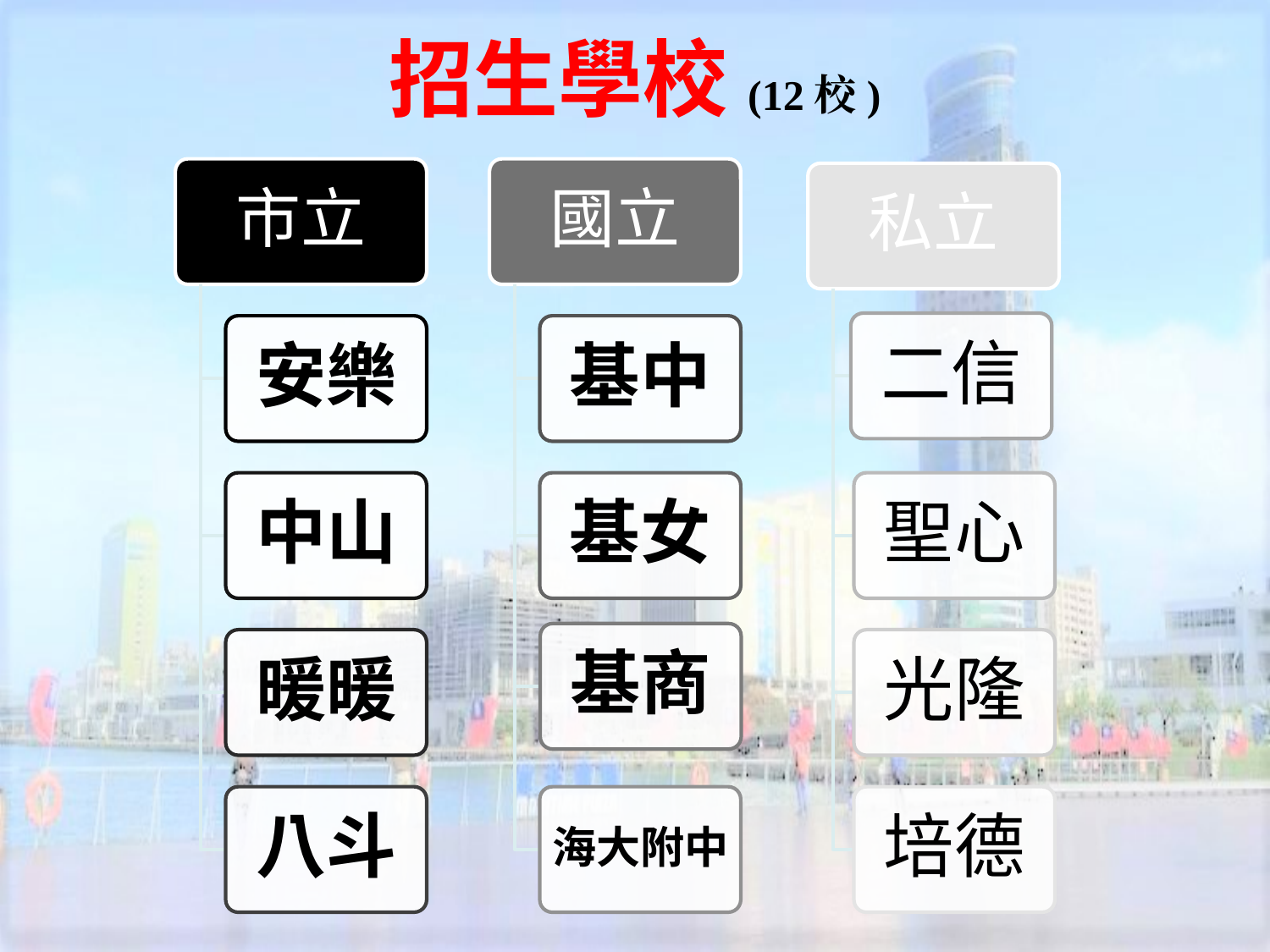

# 招生學校(12校)

市立
國立

私立

二信
安樂
基中

中山
基女
聖心

基商

暖暖
光隆

八斗
海大附中
培德